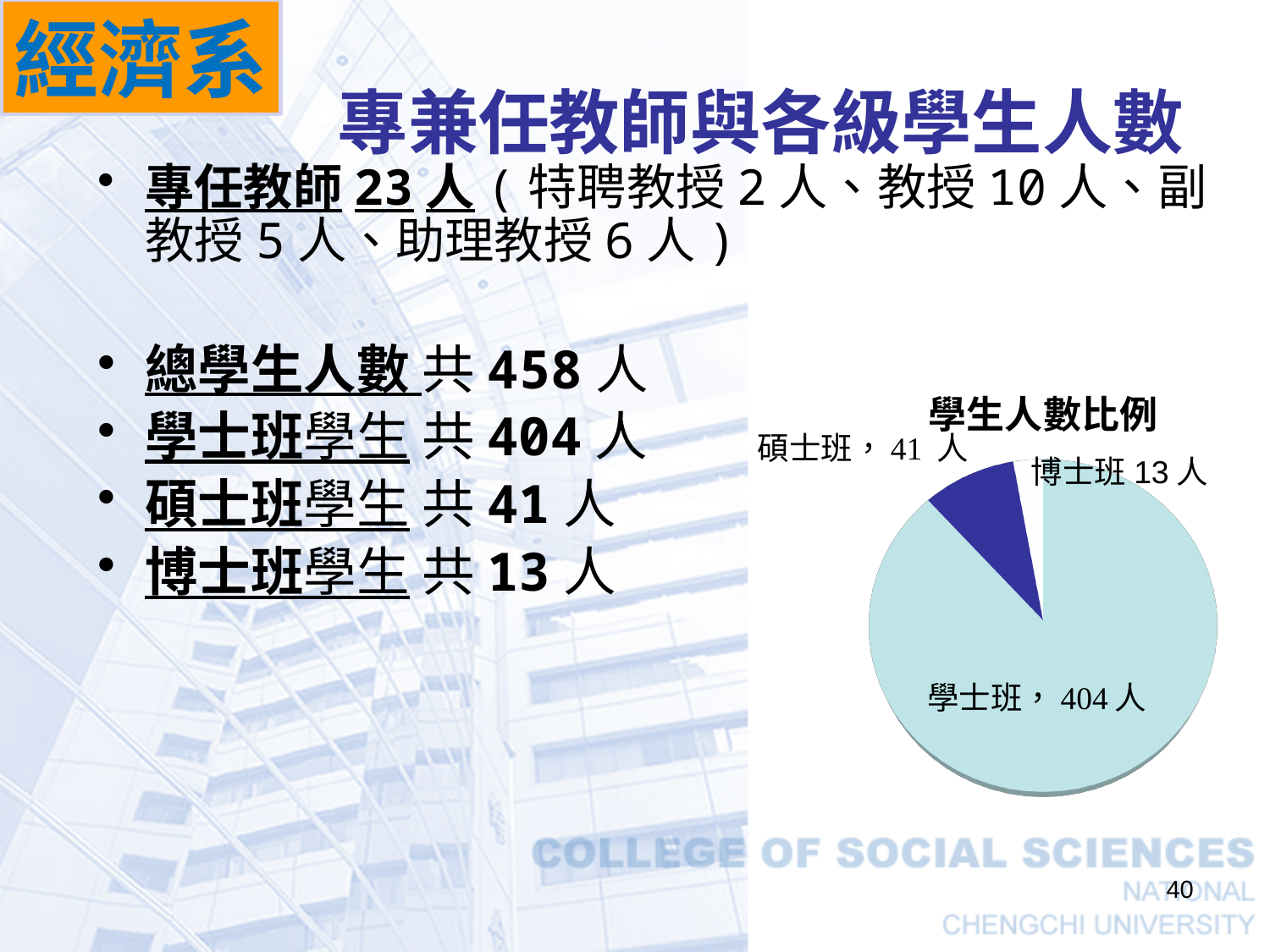

經濟系
# 專兼任教師與各級學生人數
專任教師23人(特聘教授2人、教授10人、副教授5人、助理教授6人)

總學生人數 共458人
學士班學生 共404人
碩士班學生 共41人
博士班學生 共13人

[unsupported chart]

博士班13人
40